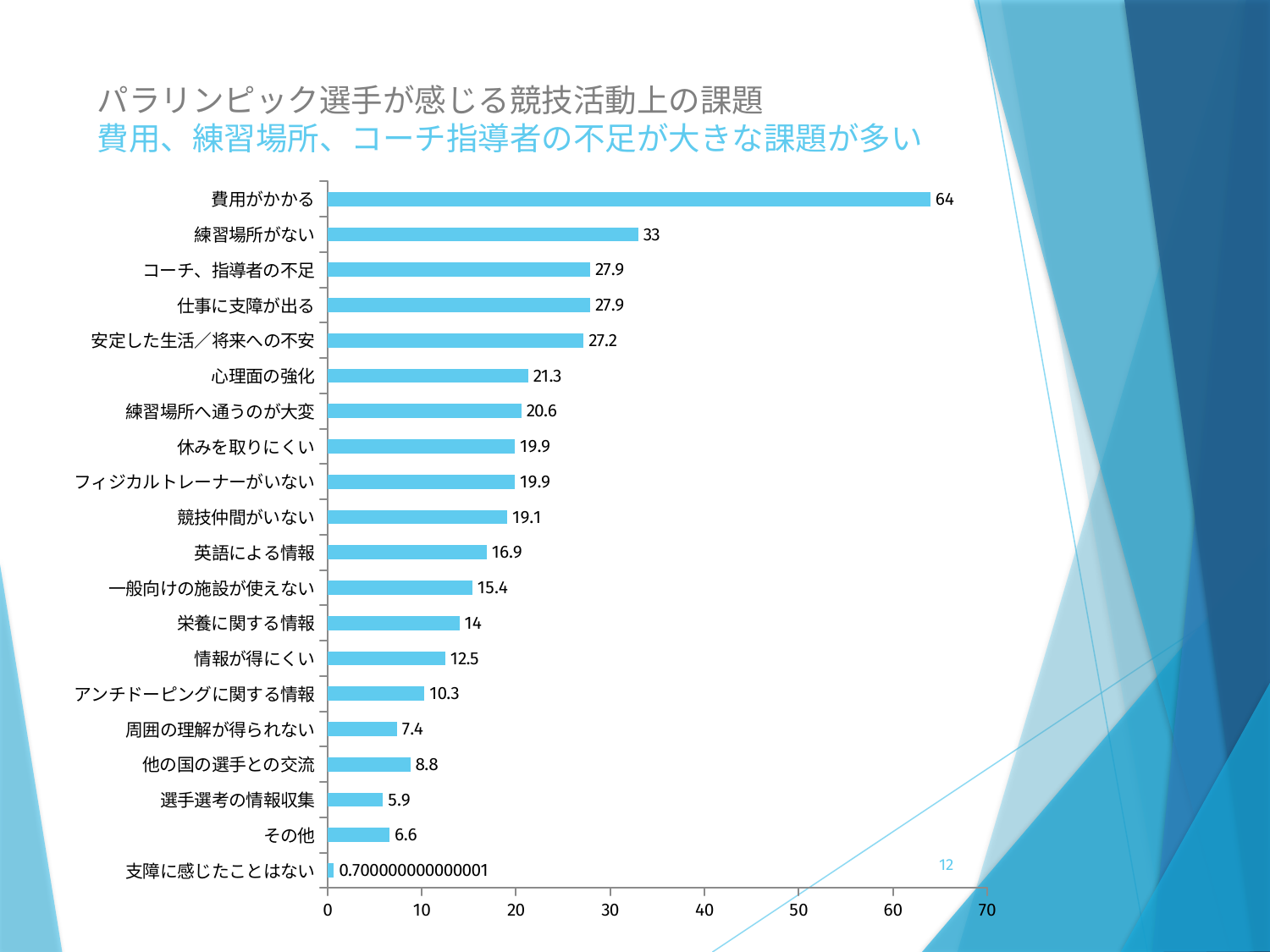

# パラリンピック選手が感じる競技活動上の課題 費用、練習場所、コーチ指導者の不足が大きな課題が多い

### Chart

| Category | 全体 |
|---|---|
| 支障に感じたことはない | 0.7000000000000006 |
| その他 | 6.6 |
| 選手選考の情報収集 | 5.9 |
| 他の国の選手との交流 | 8.8 |
| 周囲の理解が得られない | 7.4 |
| アンチドーピングに関する情報 | 10.3 |
| 情報が得にくい | 12.5 |
| 栄養に関する情報 | 14.0 |
| 一般向けの施設が使えない | 15.4 |
| 英語による情報 | 16.9 |
| 競技仲間がいない | 19.1 |
| フィジカルトレーナーがいない | 19.9 |
| 休みを取りにくい | 19.9 |
| 練習場所へ通うのが大変 | 20.6 |
| 心理面の強化 | 21.3 |
| 安定した生活／将来への不安 | 27.2 |
| 仕事に支障が出る | 27.9 |
| コーチ、指導者の不足 | 27.9 |
| 練習場所がない | 33.0 |
| 費用がかかる | 64.0 |
12